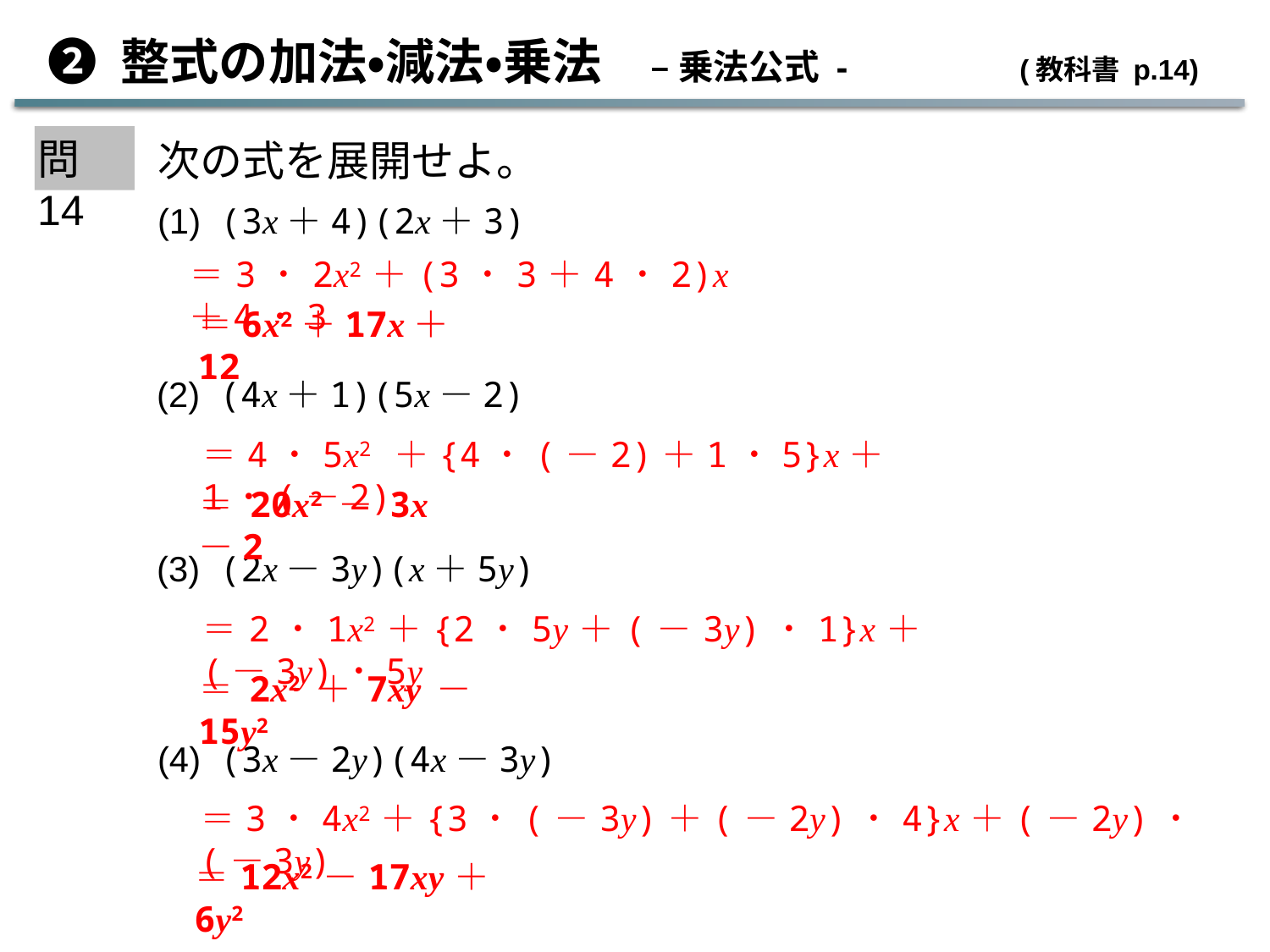

➋ 整式の加法・減法・乗法　– 乗法公式 -	      (教科書 p.14)
問14

次の式を展開せよ。
(1)  (3x＋4)(2x＋3)
＝3・2x2＋(3・3＋4・2)x＋4・3
＝6x2＋17x＋12
(2)  (4x＋1)(5x－2)
＝4・5x2 ＋{4・(－2)＋1・5}x＋1・(－2)
＝20x2－3x－2
(3)  (2x－3y)(x＋5y)
＝2・1x2＋{2・5y＋(－3y)・1}x＋(－3y)・5y
＝2x2＋7xy－15y2
(4)  (3x－2y)(4x－3y)
＝3・4x2＋{3・(－3y)＋(－2y)・4}x＋(－2y)・(－3y)
＝12x2－17xy＋6y2